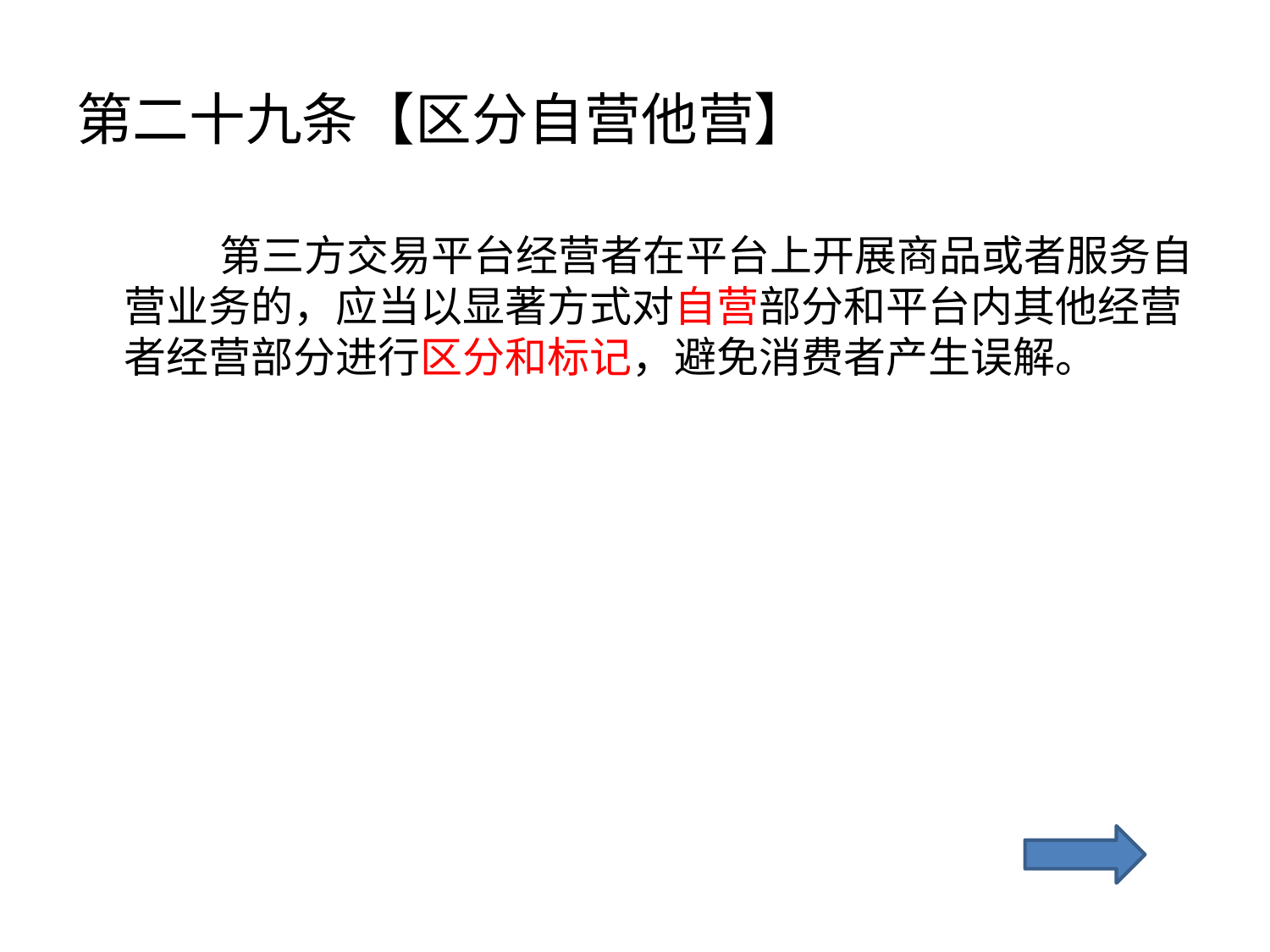

# 第二十九条【区分自营他营】
              第三方交易平台经营者在平台上开展商品或者服务自营业务的，应当以显著方式对自营部分和平台内其他经营者经营部分进行区分和标记，避免消费者产生误解。